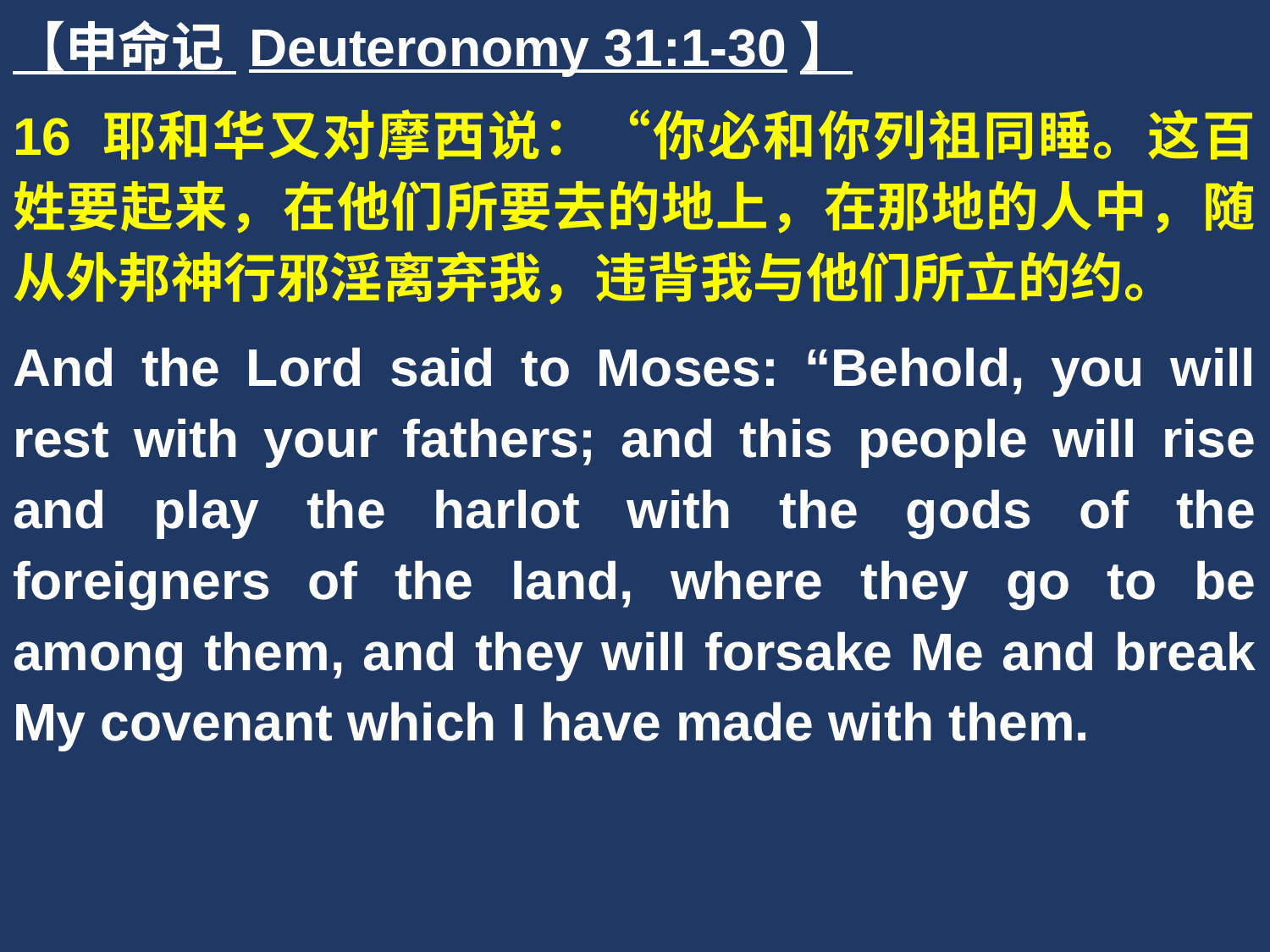

【申命记 Deuteronomy 31:1-30】
16 耶和华又对摩西说：“你必和你列祖同睡。这百姓要起来，在他们所要去的地上，在那地的人中，随从外邦神行邪淫离弃我，违背我与他们所立的约。
And the Lord said to Moses: “Behold, you will rest with your fathers; and this people will rise and play the harlot with the gods of the foreigners of the land, where they go to be among them, and they will forsake Me and break My covenant which I have made with them.